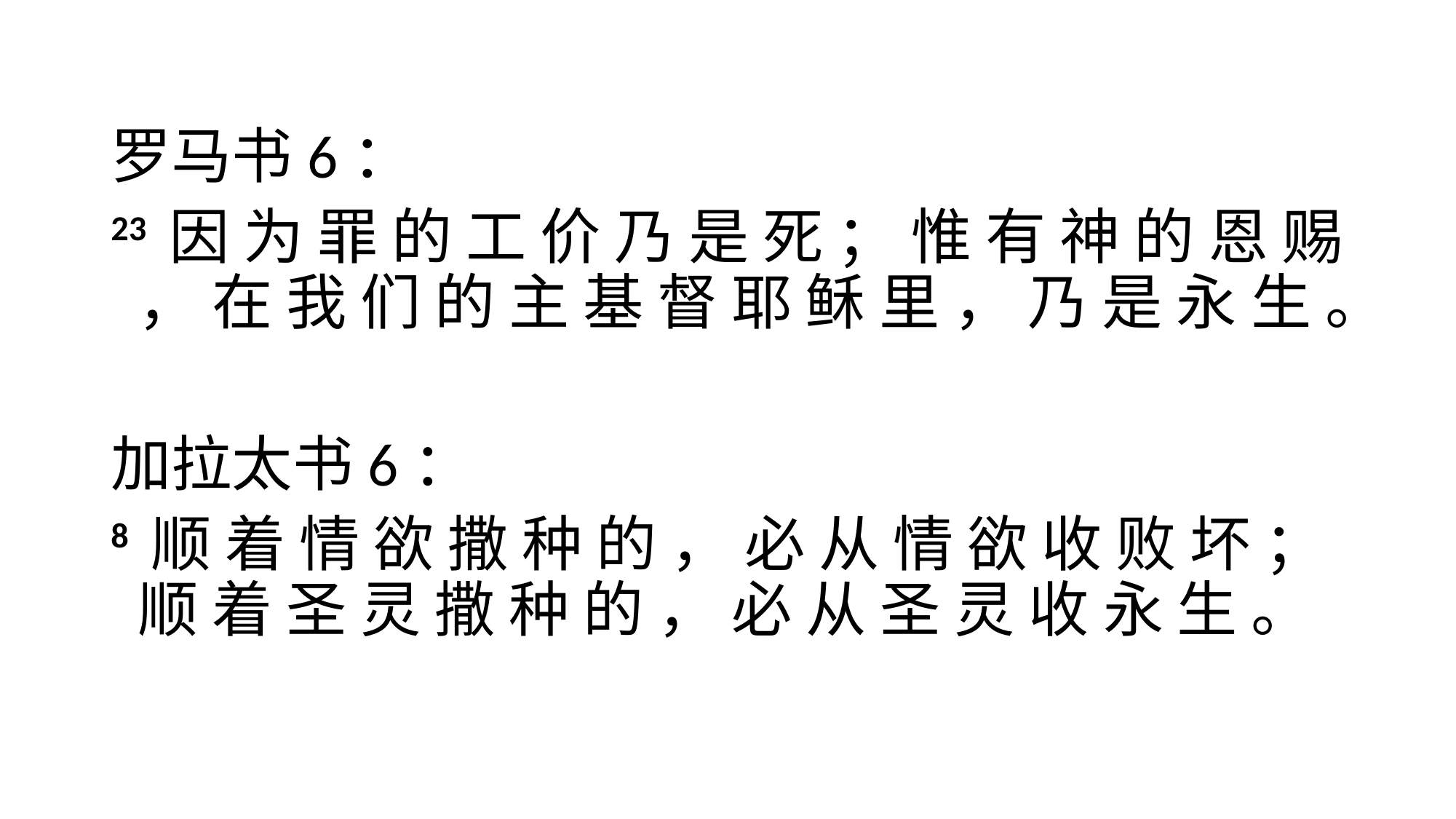

#
罗马书6：
23 因 为 罪 的 工 价 乃 是 死 ； 惟 有 神 的 恩 赐 ， 在 我 们 的 主 基 督 耶 稣 里 ， 乃 是 永 生 。

加拉太书6：
8 顺 着 情 欲 撒 种 的 ， 必 从 情 欲 收 败 坏 ； 顺 着 圣 灵 撒 种 的 ， 必 从 圣 灵 收 永 生 。